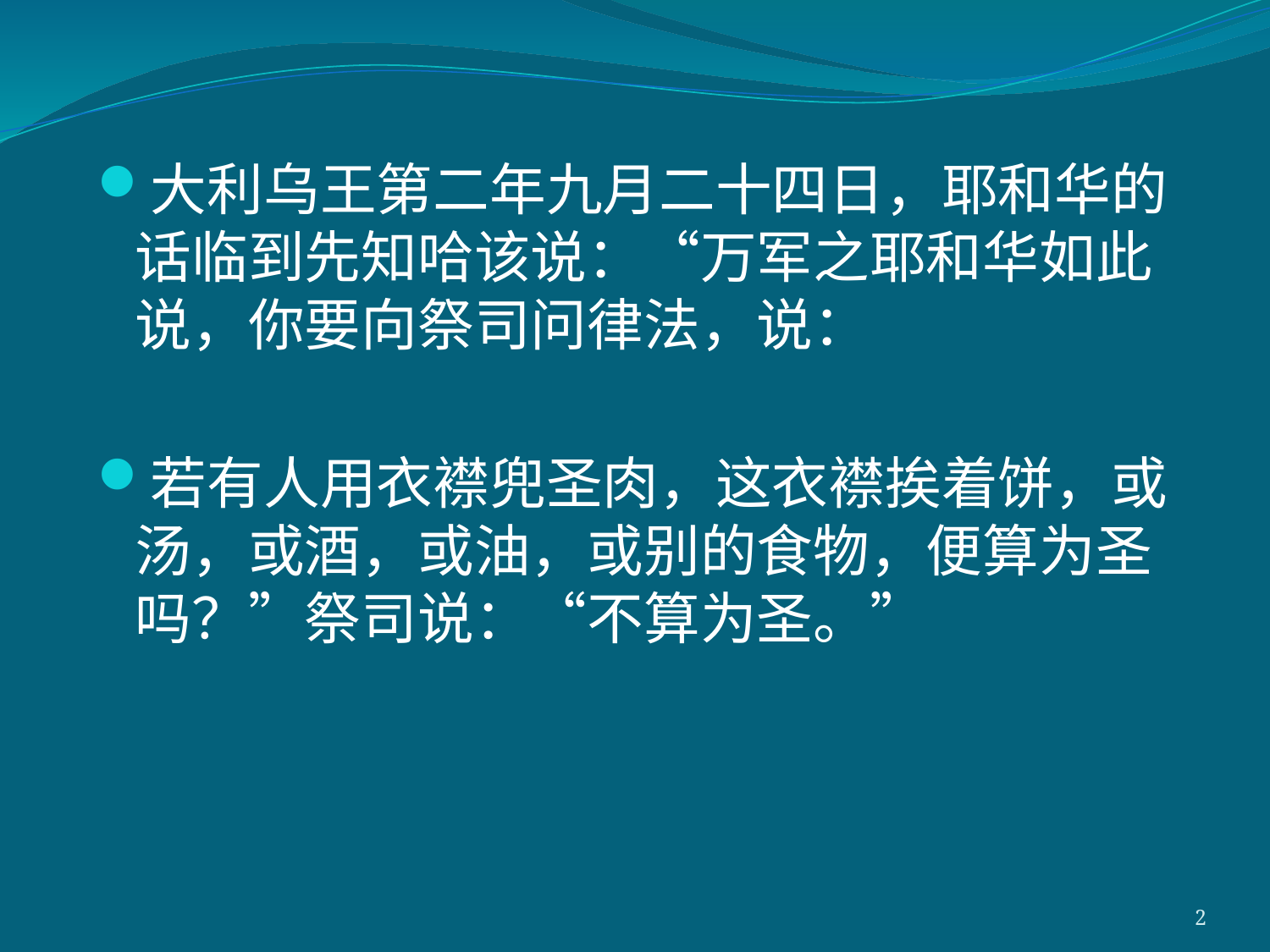

大利乌王第二年九月二十四日，耶和华的话临到先知哈该说：“万军之耶和华如此说，你要向祭司问律法，说：

若有人用衣襟兜圣肉，这衣襟挨着饼，或汤，或酒，或油，或别的食物，便算为圣吗？”祭司说：“不算为圣。”
2